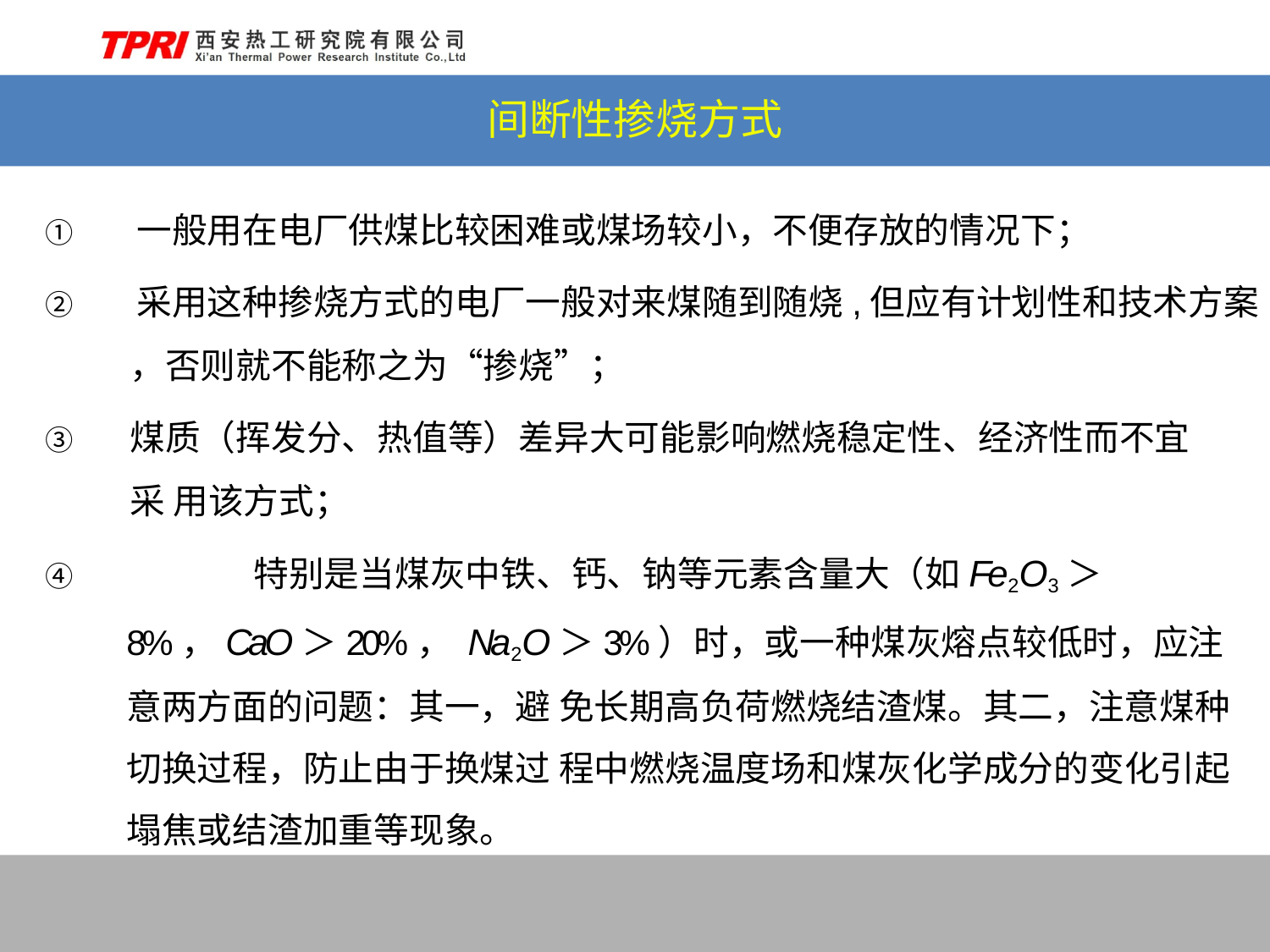

# 间断性掺烧方式
①	一般用在电厂供煤比较困难或煤场较小，不便存放的情况下；
②	采用这种掺烧方式的电厂一般对来煤随到随烧,但应有计划性和技术方案
，否则就不能称之为“掺烧”；
③	煤质（挥发分、热值等）差异大可能影响燃烧稳定性、经济性而不宜采 用该方式；
④		特别是当煤灰中铁、钙、钠等元素含量大（如Fe2O3＞8%，CaO＞20%，  Na2O＞3%）时，或一种煤灰熔点较低时，应注意两方面的问题：其一，避 免长期高负荷燃烧结渣煤。其二，注意煤种切换过程，防止由于换煤过 程中燃烧温度场和煤灰化学成分的变化引起塌焦或结渣加重等现象。